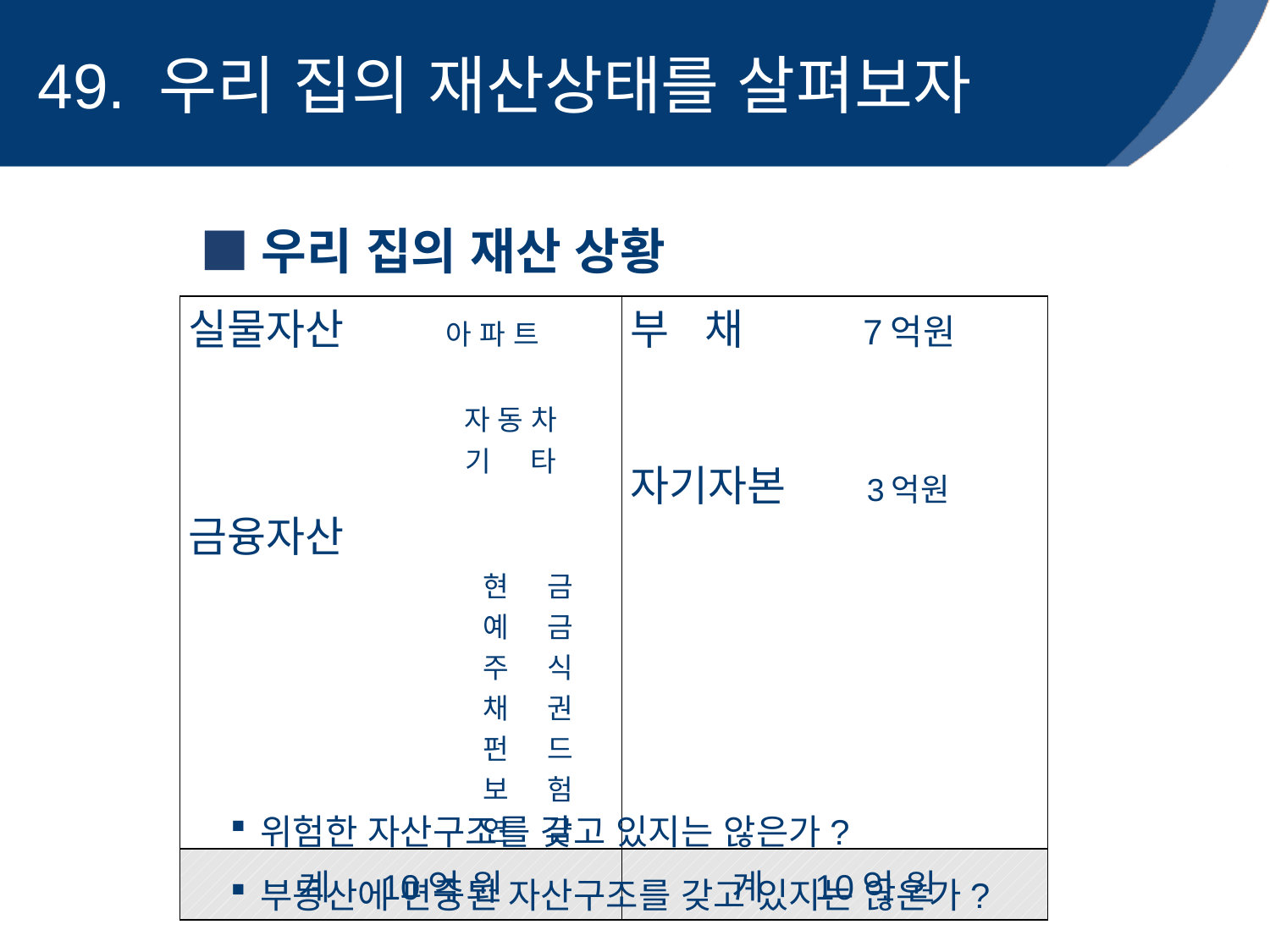

49. 우리 집의 재산상태를 살펴보자
■우리 집의 재산 상황
| 실물자산 아 파 트 자 동 차 기 타 금융자산 현 금 예 금 주 식 채 권 펀 드 보 험 연 금 | 부 채 7억원 자기자본 3억원 |
| --- | --- |
| 계 10억 원 | 계 10억 원 |
위험한 자산구조를 갖고 있지는 않은가?
부동산에 편중된 자산구조를 갖고 있지는 않은가?